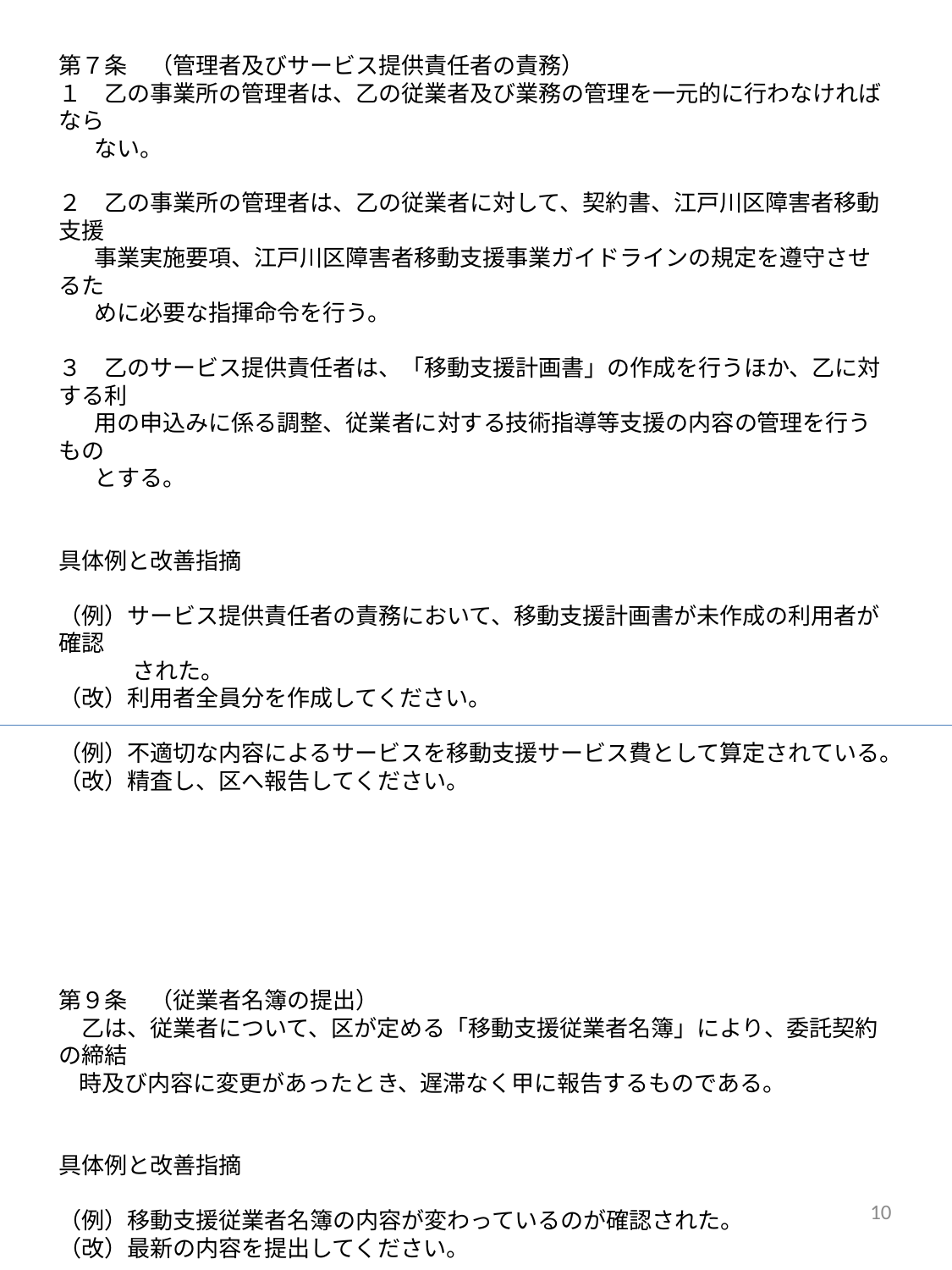

第７条　（管理者及びサービス提供責任者の責務）
１　乙の事業所の管理者は、乙の従業者及び業務の管理を一元的に行わなければなら
      ない。

２　乙の事業所の管理者は、乙の従業者に対して、契約書、江戸川区障害者移動支援
      事業実施要項、江戸川区障害者移動支援事業ガイドラインの規定を遵守させるた
      めに必要な指揮命令を行う。

３　乙のサービス提供責任者は、「移動支援計画書」の作成を行うほか、乙に対する利
      用の申込みに係る調整、従業者に対する技術指導等支援の内容の管理を行うもの
      とする。

具体例と改善指摘

（例）サービス提供責任者の責務において、移動支援計画書が未作成の利用者が確認
　　　 された。
（改）利用者全員分を作成してください。

（例）不適切な内容によるサービスを移動支援サービス費として算定されている。
（改）精査し、区へ報告してください。

第９条　（従業者名簿の提出）
　乙は、従業者について、区が定める「移動支援従業者名簿」により、委託契約の締結
   時及び内容に変更があったとき、遅滞なく甲に報告するものである。

具体例と改善指摘

（例）移動支援従業者名簿の内容が変わっているのが確認された。
（改）最新の内容を提出してください。

10